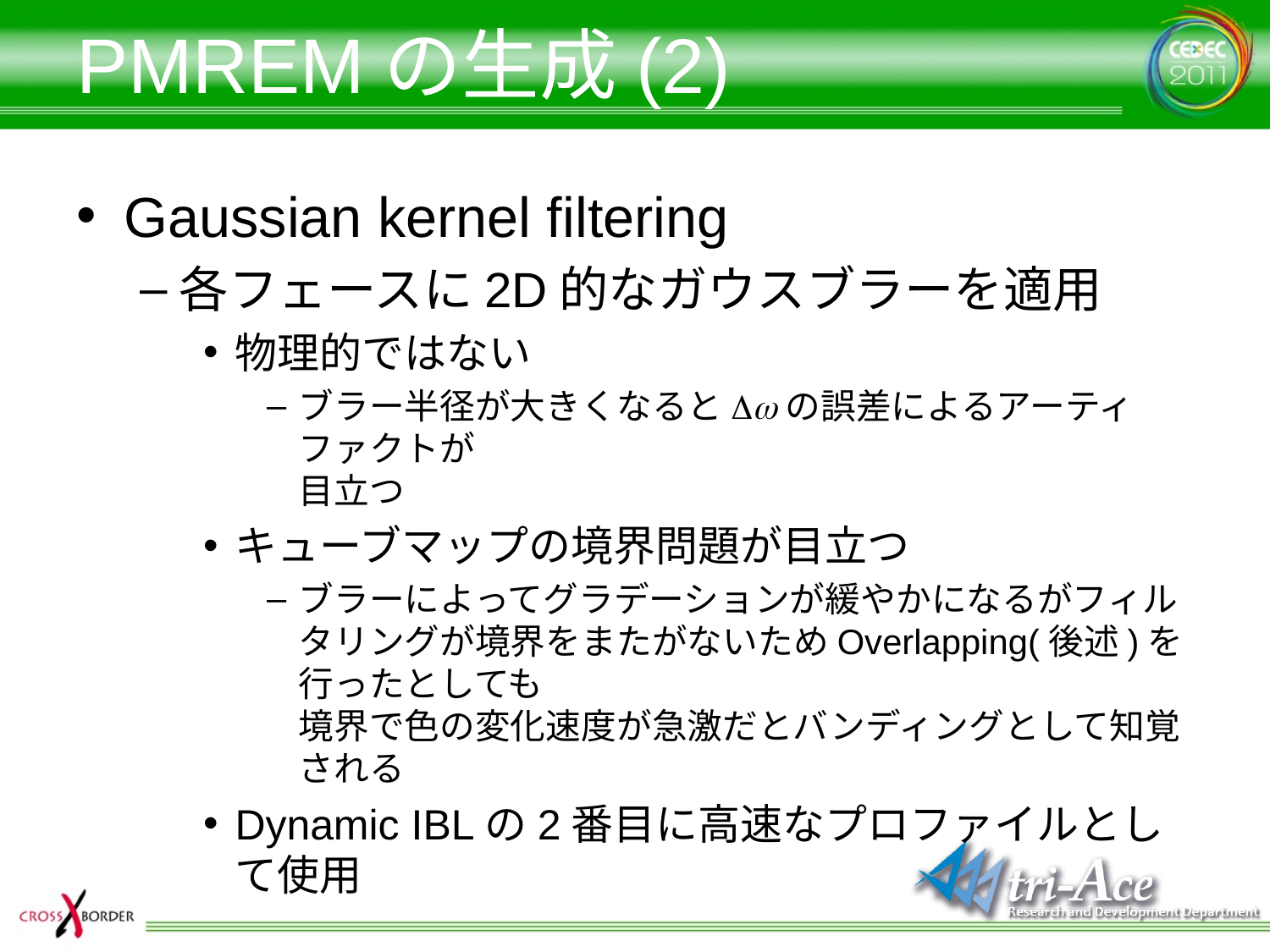

# PMREMの生成(2)
Gaussian kernel filtering
各フェースに2D的なガウスブラーを適用
物理的ではない
ブラー半径が大きくなるとΔωの誤差によるアーティファクトが
目立つ
キューブマップの境界問題が目立つ
ブラーによってグラデーションが緩やかになるがフィルタリングが境界をまたがないためOverlapping(後述)を行ったとしても
境界で色の変化速度が急激だとバンディングとして知覚される
Dynamic IBLの2番目に高速なプロファイルとして使用